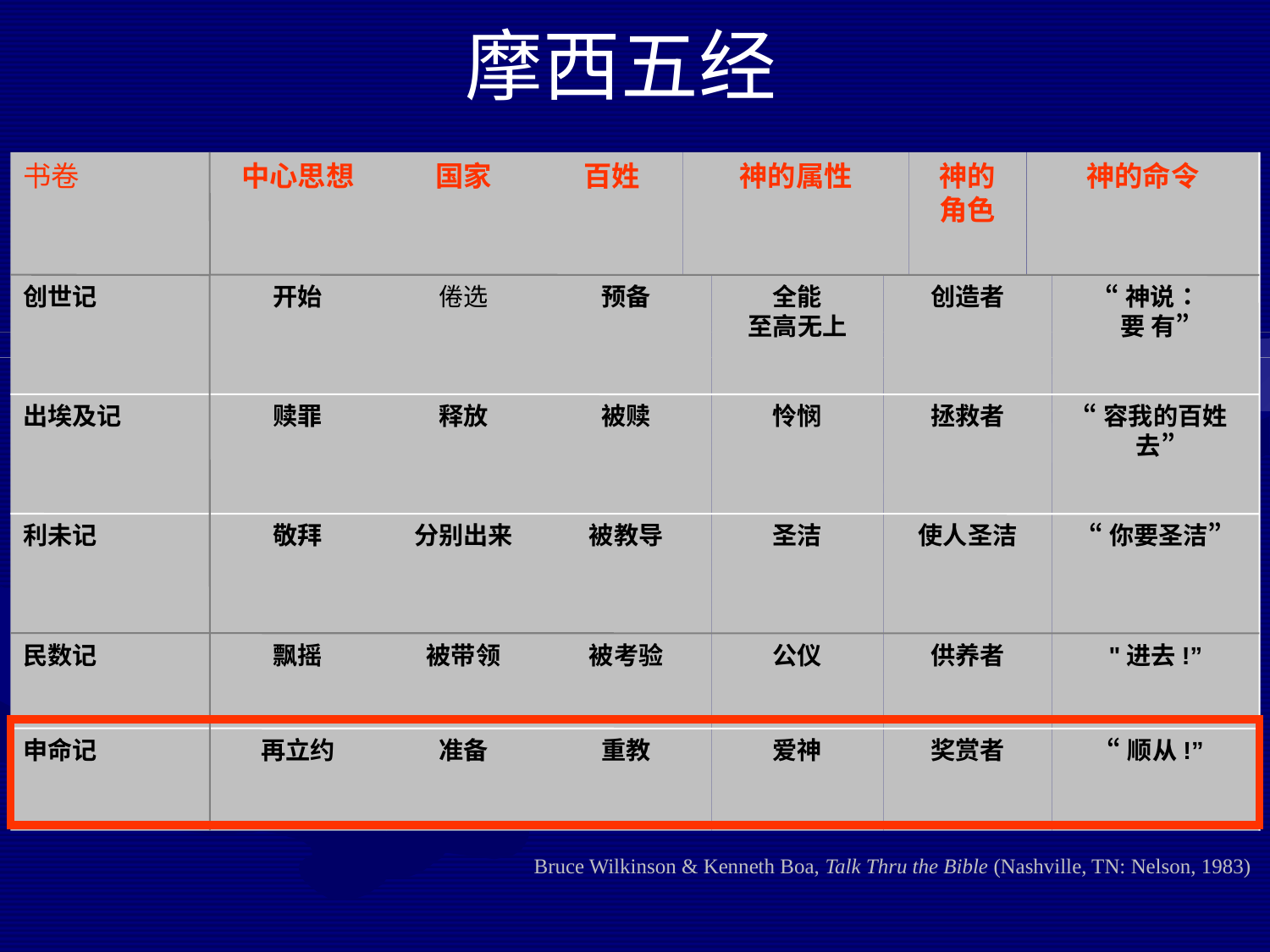

摩西五经
书卷

中心思想

国家
百姓
神的属性
神的
角色
神的命令

创世记

开始

倦选
预备
全能
至高无上
创造者
“神说：
要 有”
出埃及记

赎罪
释放
被赎
怜悯
拯救者
“容我的百姓去”
利未记

敬拜
分别出来
被教导
圣洁
使人圣洁
“你要圣洁”
民数记

飘摇
被带领
被考验
公仪
供养者
"进去!”
申命记

再立约
准备
重教
爱神
奖赏者
“顺从!”

Bruce Wilkinson & Kenneth Boa, Talk Thru the Bible (Nashville, TN: Nelson, 1983)‏